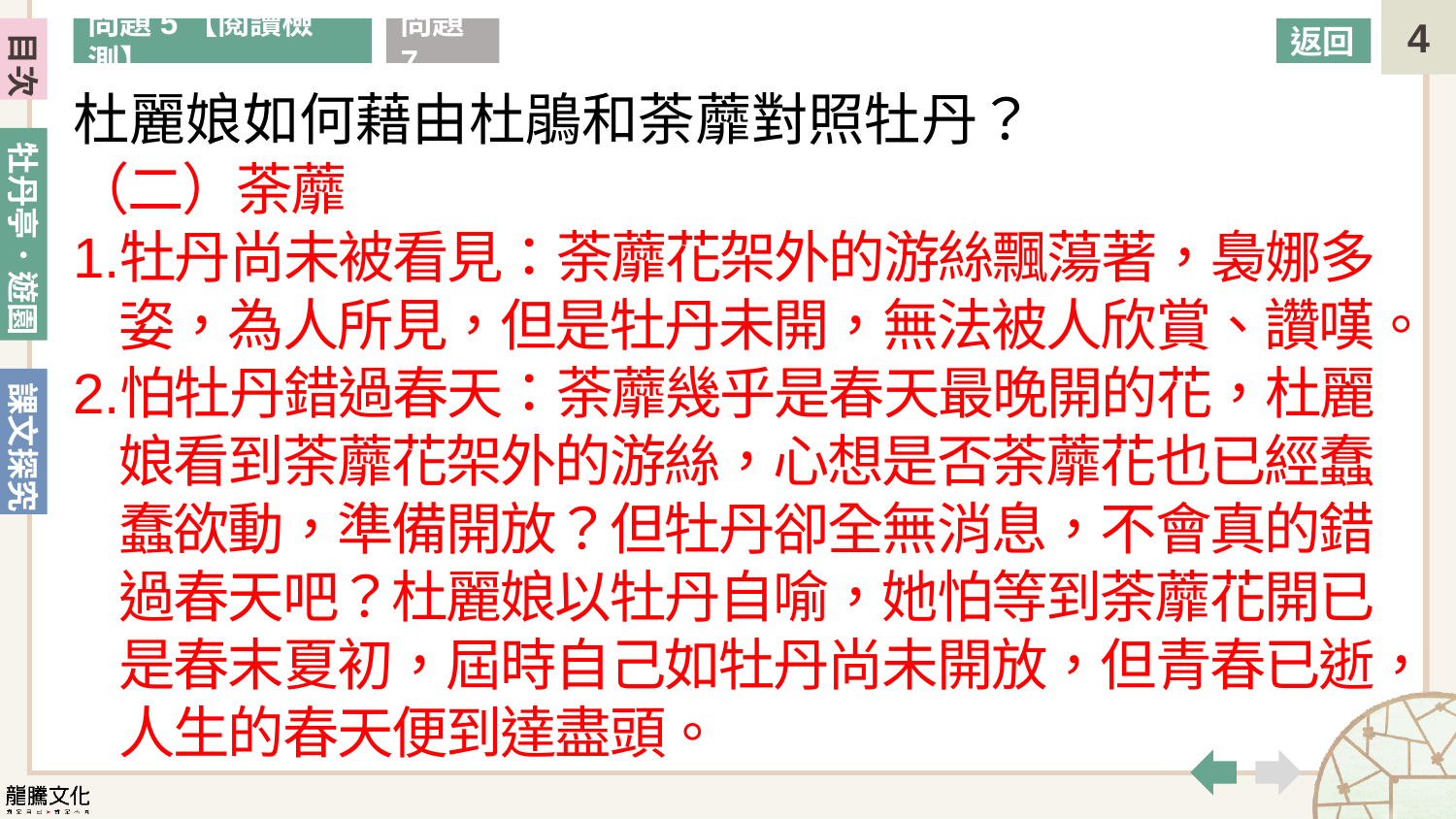

問題5【閱讀檢測】
問題7
返回
杜麗娘如何藉由杜鵑和荼蘼對照牡丹？
（二）荼蘼
牡丹尚未被看見：荼蘼花架外的游絲飄蕩著，裊娜多姿，為人所見，但是牡丹未開，無法被人欣賞、讚嘆。
怕牡丹錯過春天：荼蘼幾乎是春天最晚開的花，杜麗娘看到荼蘼花架外的游絲，心想是否荼蘼花也已經蠢蠢欲動，準備開放？但牡丹卻全無消息，不會真的錯過春天吧？杜麗娘以牡丹自喻，她怕等到荼蘼花開已是春末夏初，屆時自己如牡丹尚未開放，但青春已逝，人生的春天便到達盡頭。